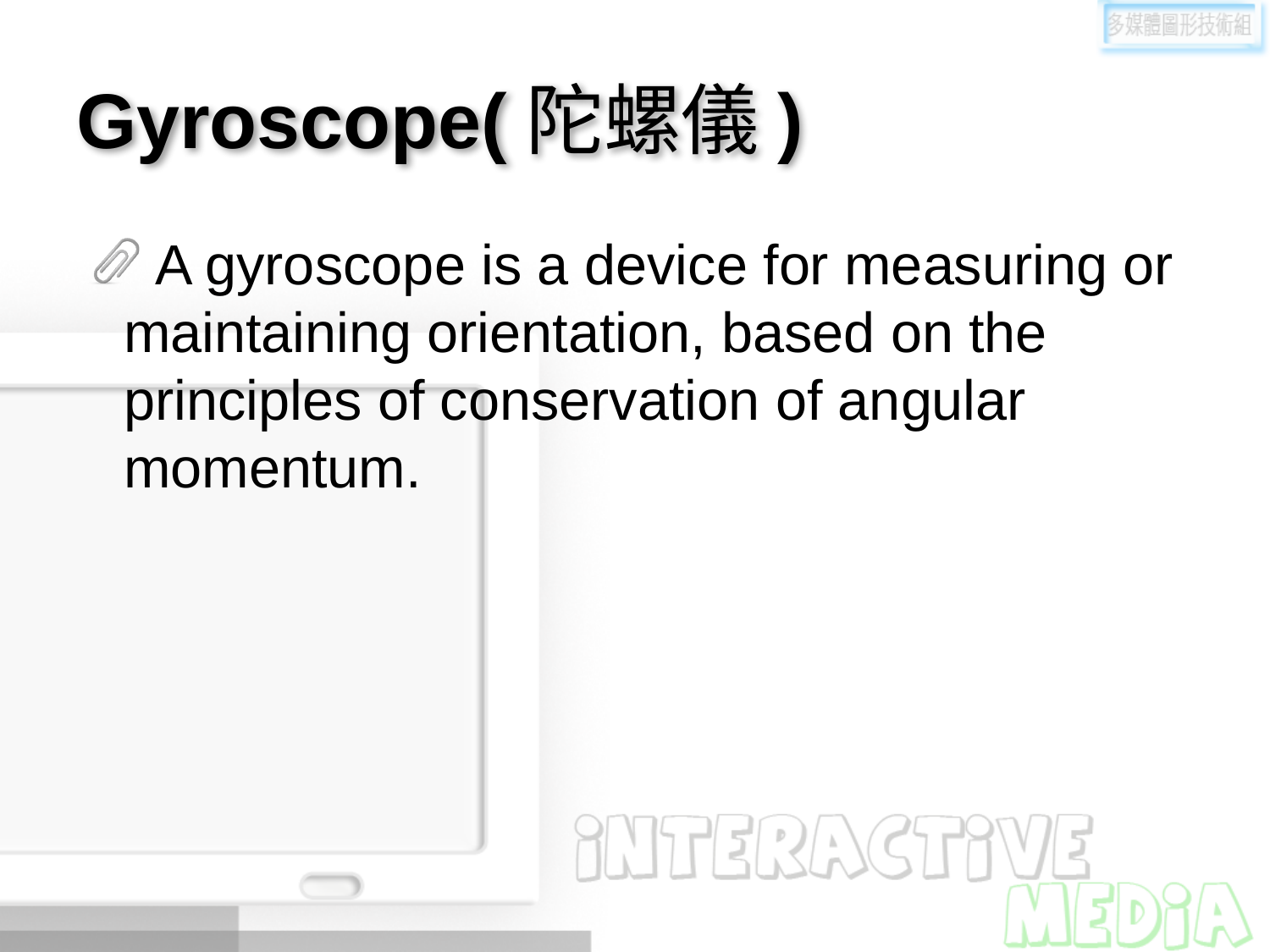

# Gyroscope(陀螺儀)
A gyroscope is a device for measuring or maintaining orientation, based on the principles of conservation of angular momentum.